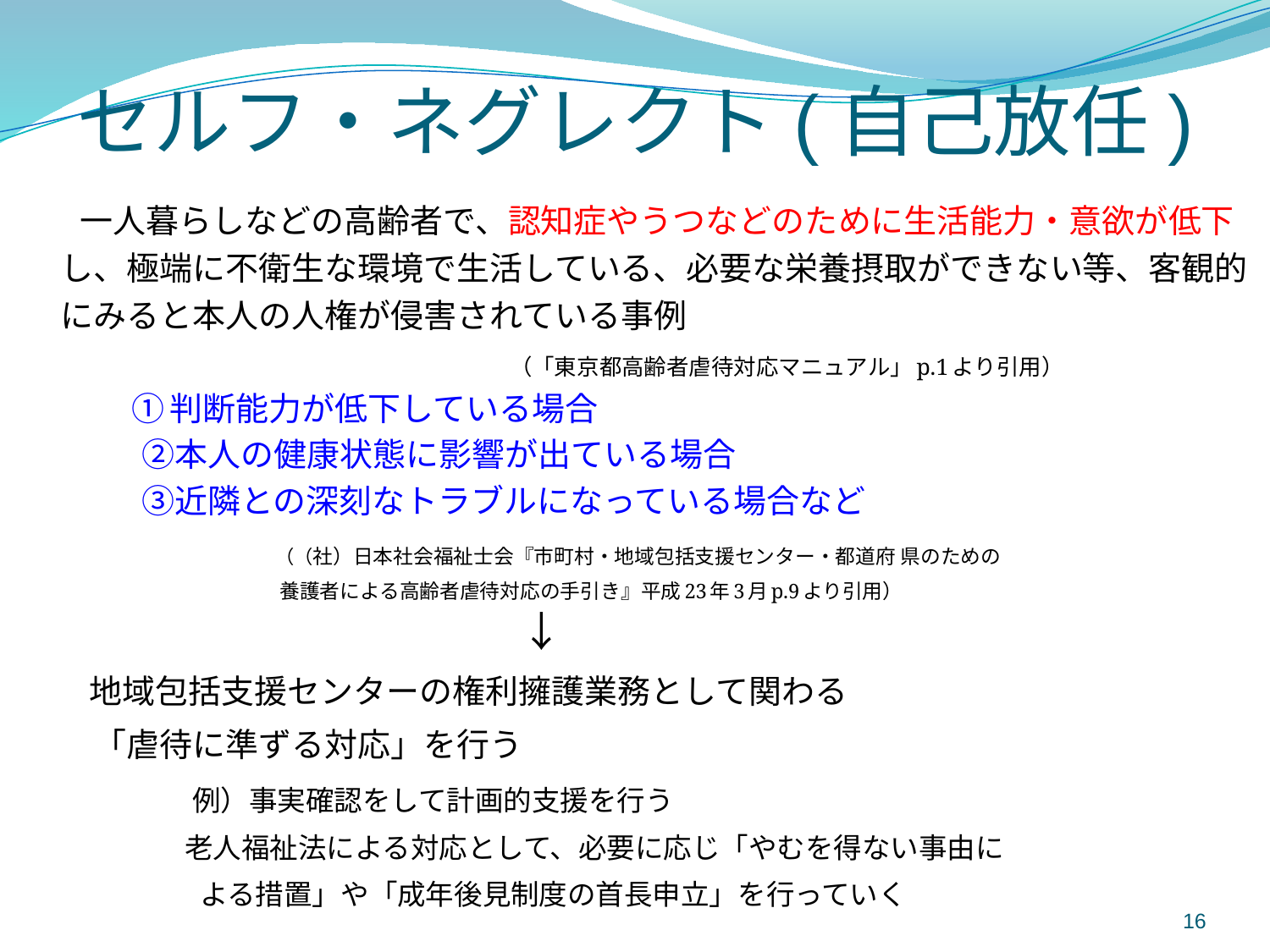

# セルフ・ネグレクト(自己放任)
 　 一人暮らしなどの高齢者で、認知症やうつなどのために生活能力・意欲が低下し、極端に不衛生な環境で生活している、必要な栄養摂取ができない等、客観的にみると本人の人権が侵害されている事例
　　　　　　　　　　　　　　　　　（「東京都高齢者虐待対応マニュアル」p.1より引用）
              ①判断能力が低下している場合
　　  　②本人の健康状態に影響が出ている場合
　　　  ③近隣との深刻なトラブルになっている場合など
　　　　　　               （（社）日本社会福祉士会『市町村・地域包括支援センター・都道府 県のための
                                                        養護者による高齢者虐待対応の手引き』平成23年3月p.9より引用）
　　　　　　               　　　        　　↓
　　地域包括支援センターの権利擁護業務として関わる
　　「虐待に準ずる対応」を行う
	　　　　例）事実確認をして計画的支援を行う
                        老人福祉法による対応として、必要に応じ「やむを得ない事由に
よる措置」や「成年後見制度の首長申立」を行っていく
16